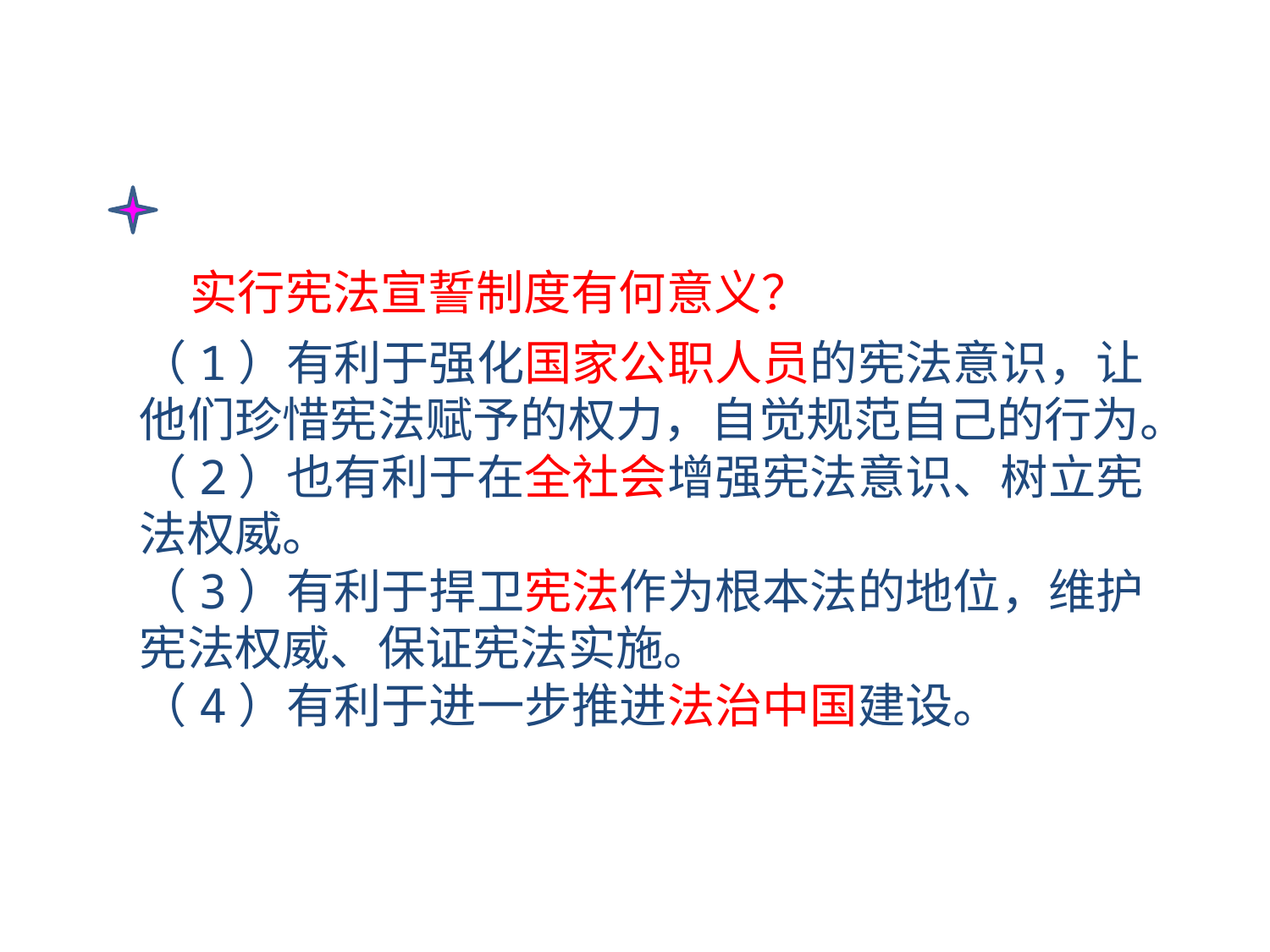

实行宪法宣誓制度有何意义？
（1）有利于强化国家公职人员的宪法意识，让他们珍惜宪法赋予的权力，自觉规范自己的行为。
（2）也有利于在全社会增强宪法意识、树立宪法权威。
（3）有利于捍卫宪法作为根本法的地位，维护宪法权威、保证宪法实施。
（4）有利于进一步推进法治中国建设。